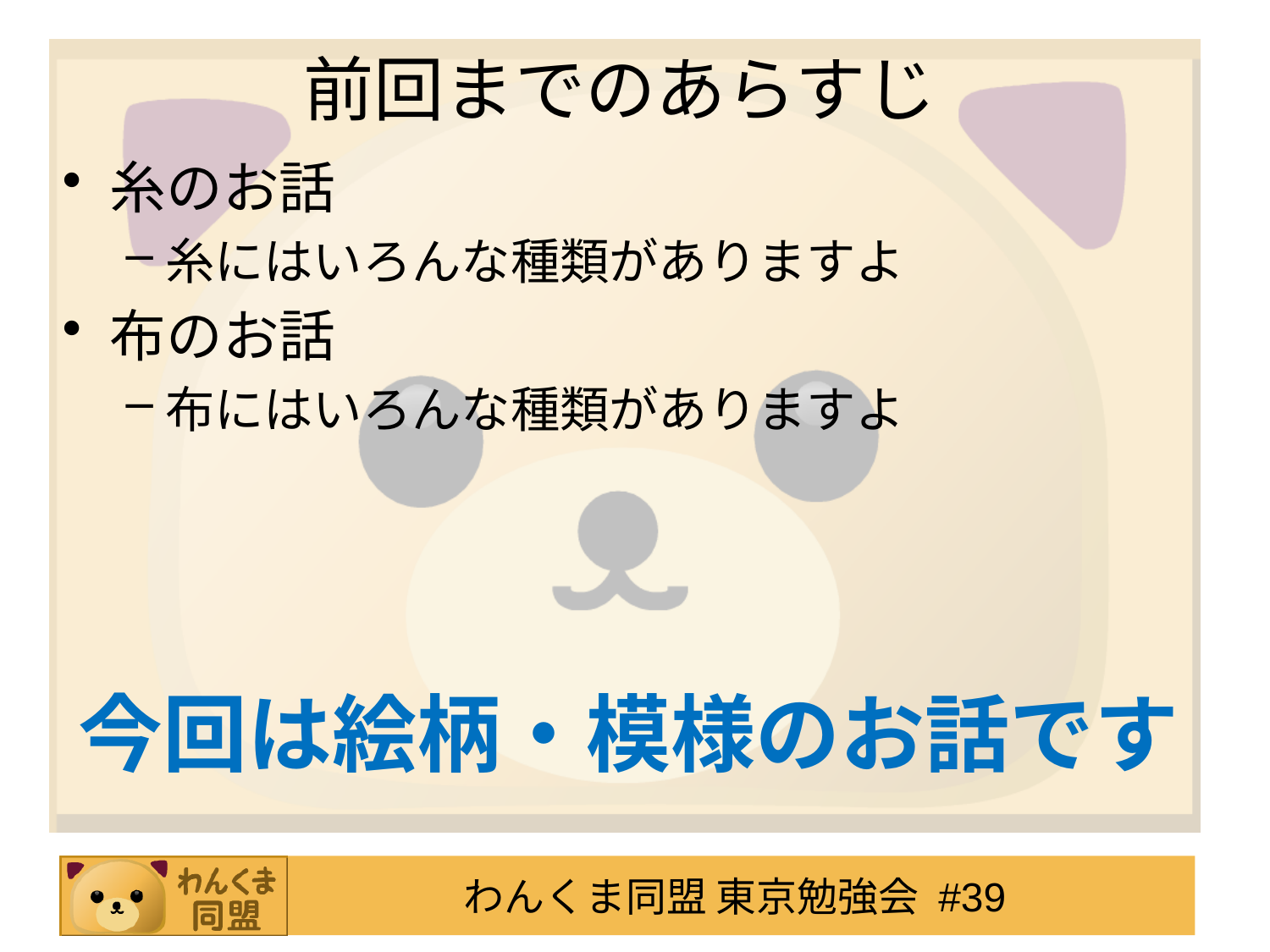

# 前回までのあらすじ
糸のお話
糸にはいろんな種類がありますよ
布のお話
布にはいろんな種類がありますよ
今回は絵柄・模様のお話です